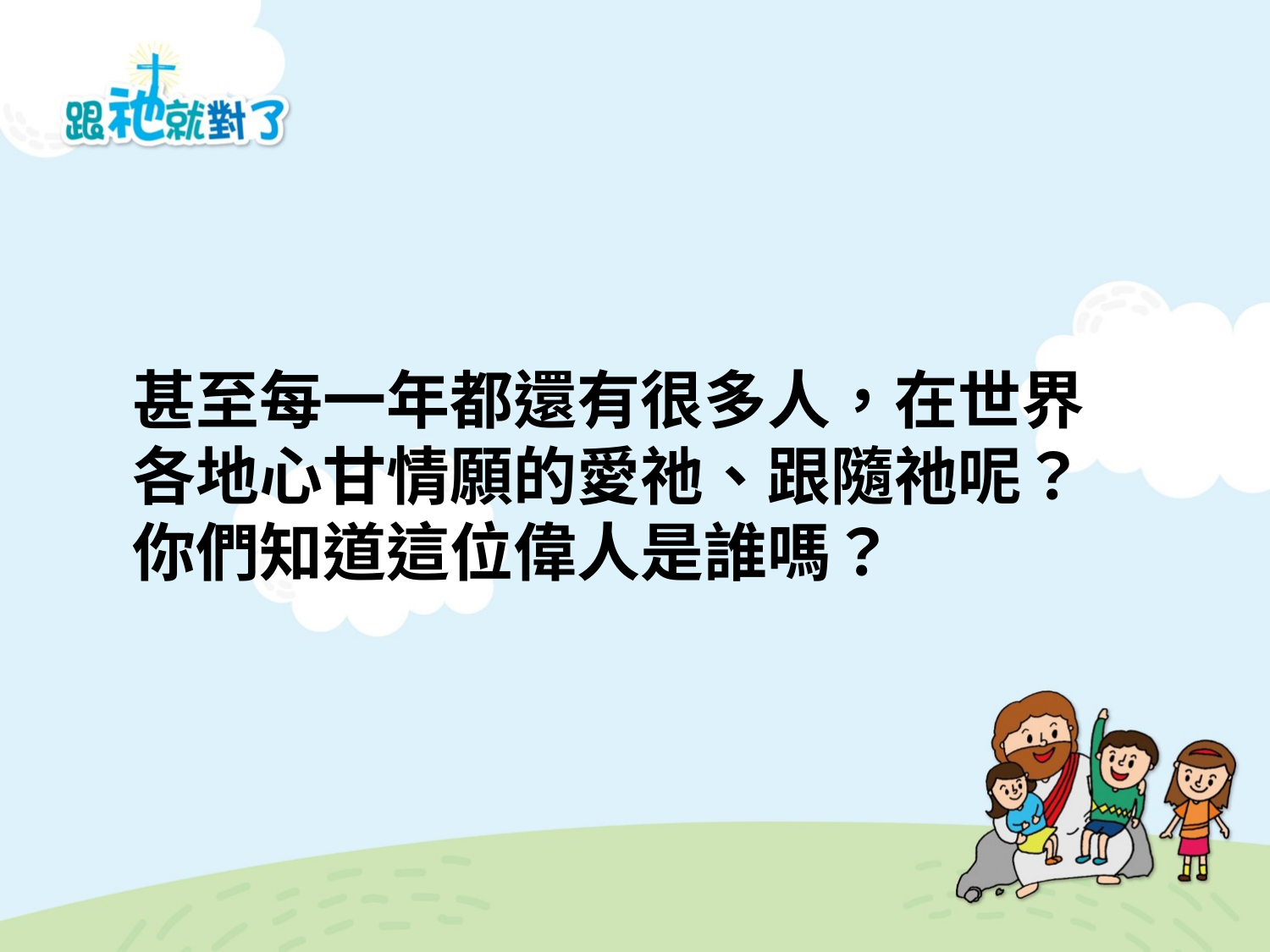

甚至每一年都還有很多人，在世界各地心甘情願的愛祂、跟隨祂呢？你們知道這位偉人是誰嗎？